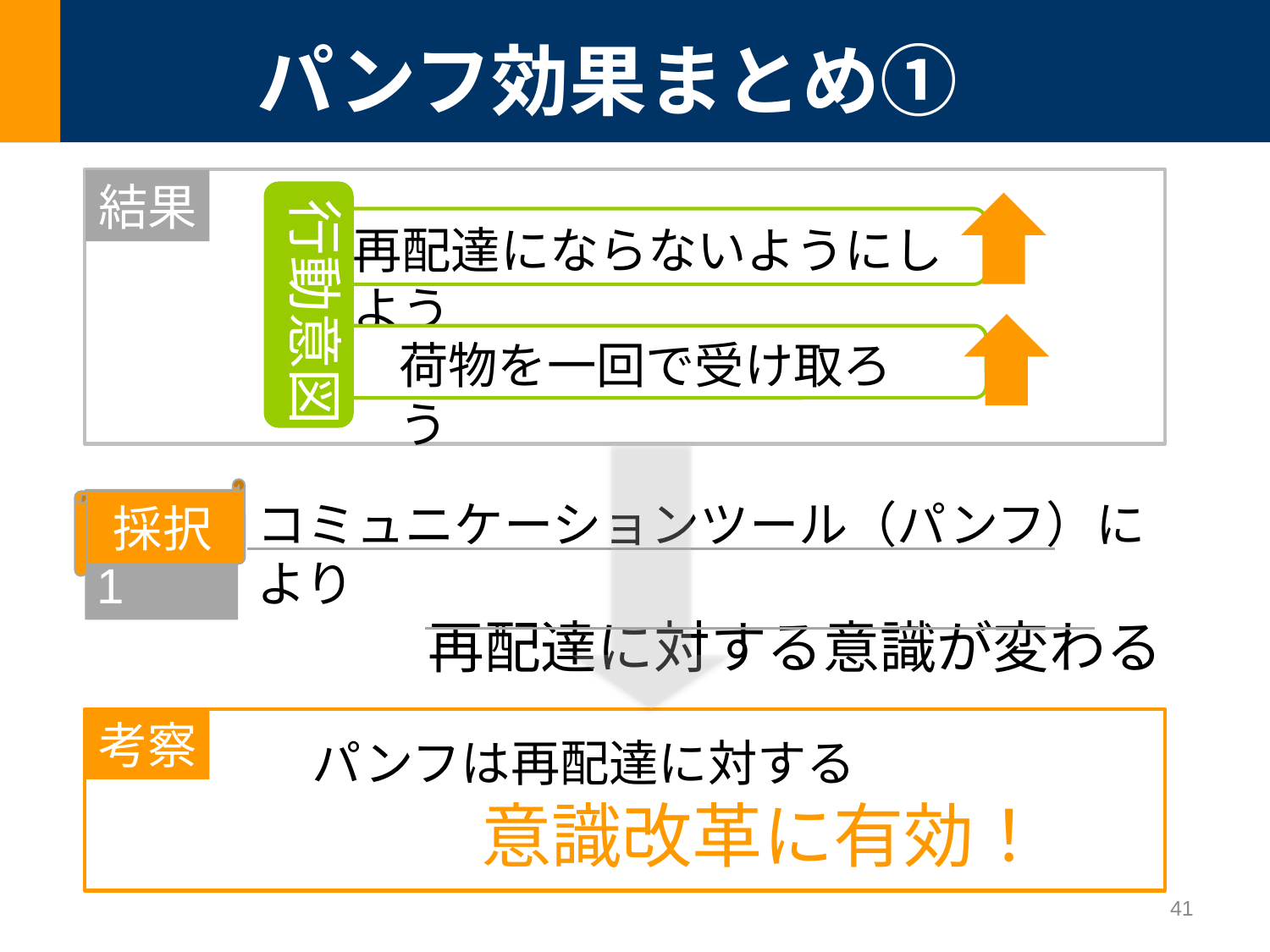

パンフ効果まとめ①

結果

行動意図

再配達にならないようにしよう

荷物を一回で受け取ろう

採択
コミュニケーションツール（パンフ）により
再配達に対する意識が変わる
仮説1
考察

パンフは再配達に対する
意識改革に有効！
41